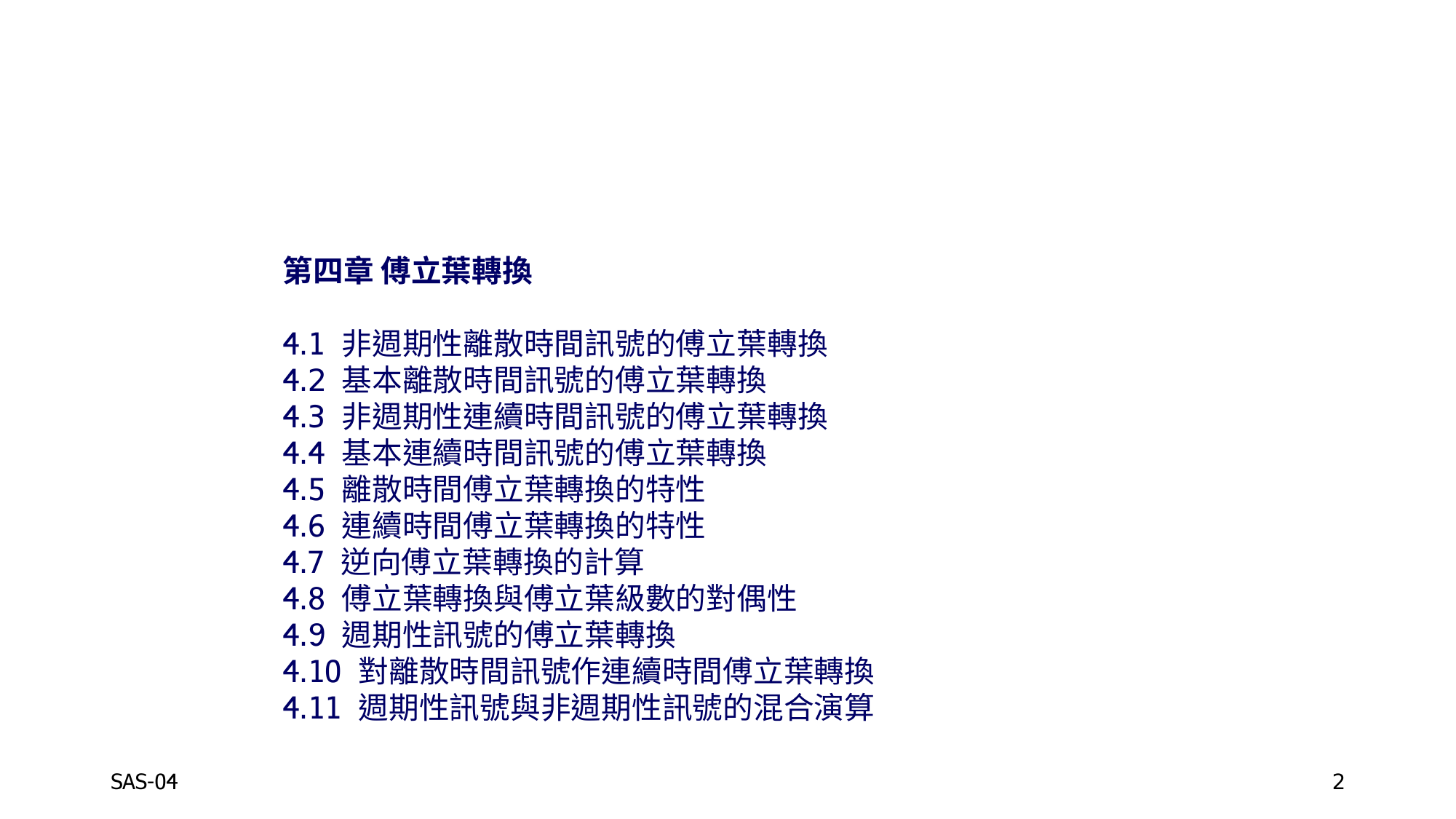

第四章 傅立葉轉換

4.1 非週期性離散時間訊號的傅立葉轉換
4.2 基本離散時間訊號的傅立葉轉換
4.3 非週期性連續時間訊號的傅立葉轉換
4.4 基本連續時間訊號的傅立葉轉換
4.5 離散時間傅立葉轉換的特性
4.6 連續時間傅立葉轉換的特性
4.7 逆向傅立葉轉換的計算
4.8 傅立葉轉換與傅立葉級數的對偶性
4.9 週期性訊號的傅立葉轉換
4.10 對離散時間訊號作連續時間傅立葉轉換
4.11 週期性訊號與非週期性訊號的混合演算

SAS-04
2